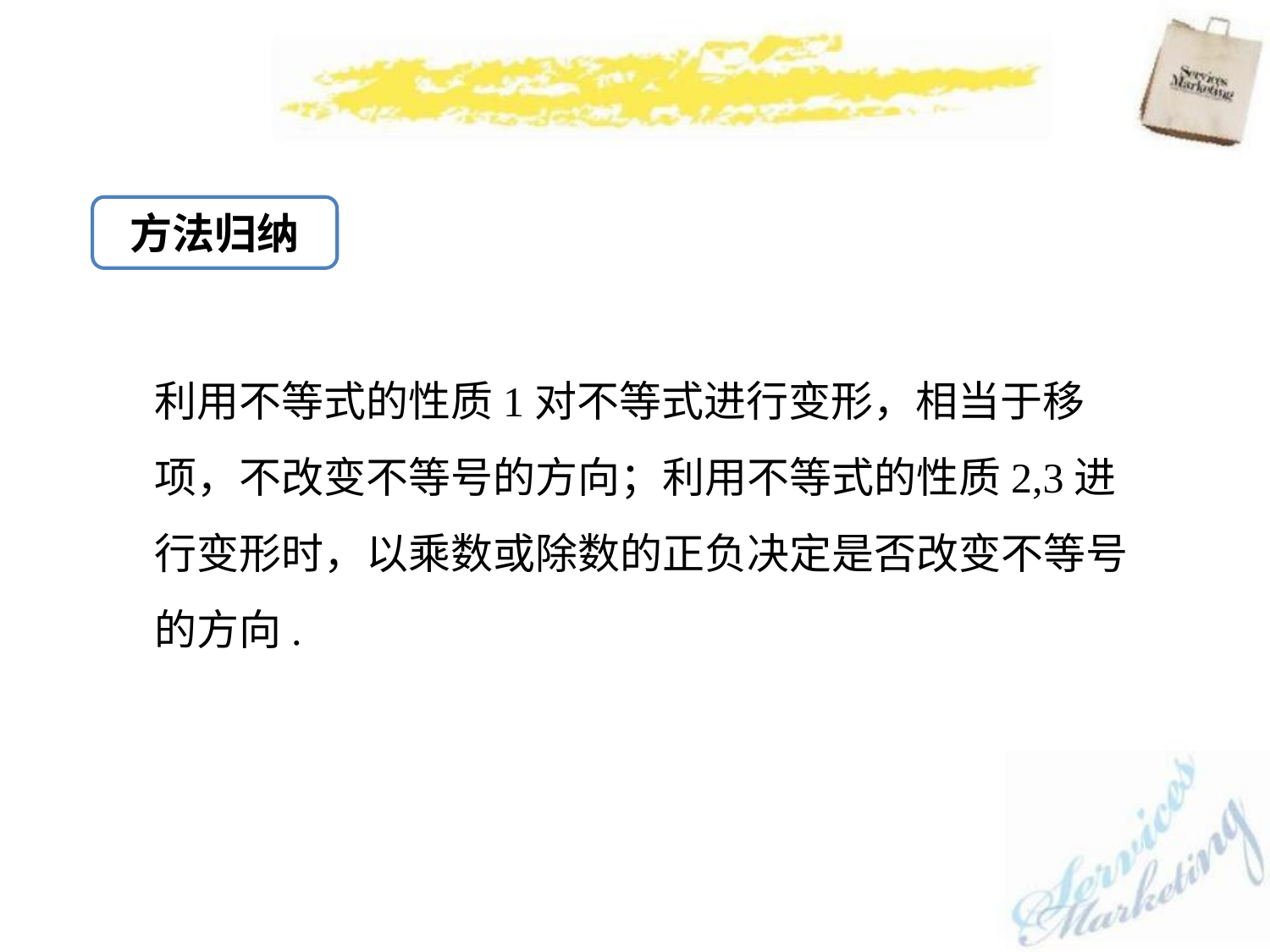

方法归纳
利用不等式的性质1对不等式进行变形，相当于移项，不改变不等号的方向；利用不等式的性质2,3进行变形时，以乘数或除数的正负决定是否改变不等号的方向.